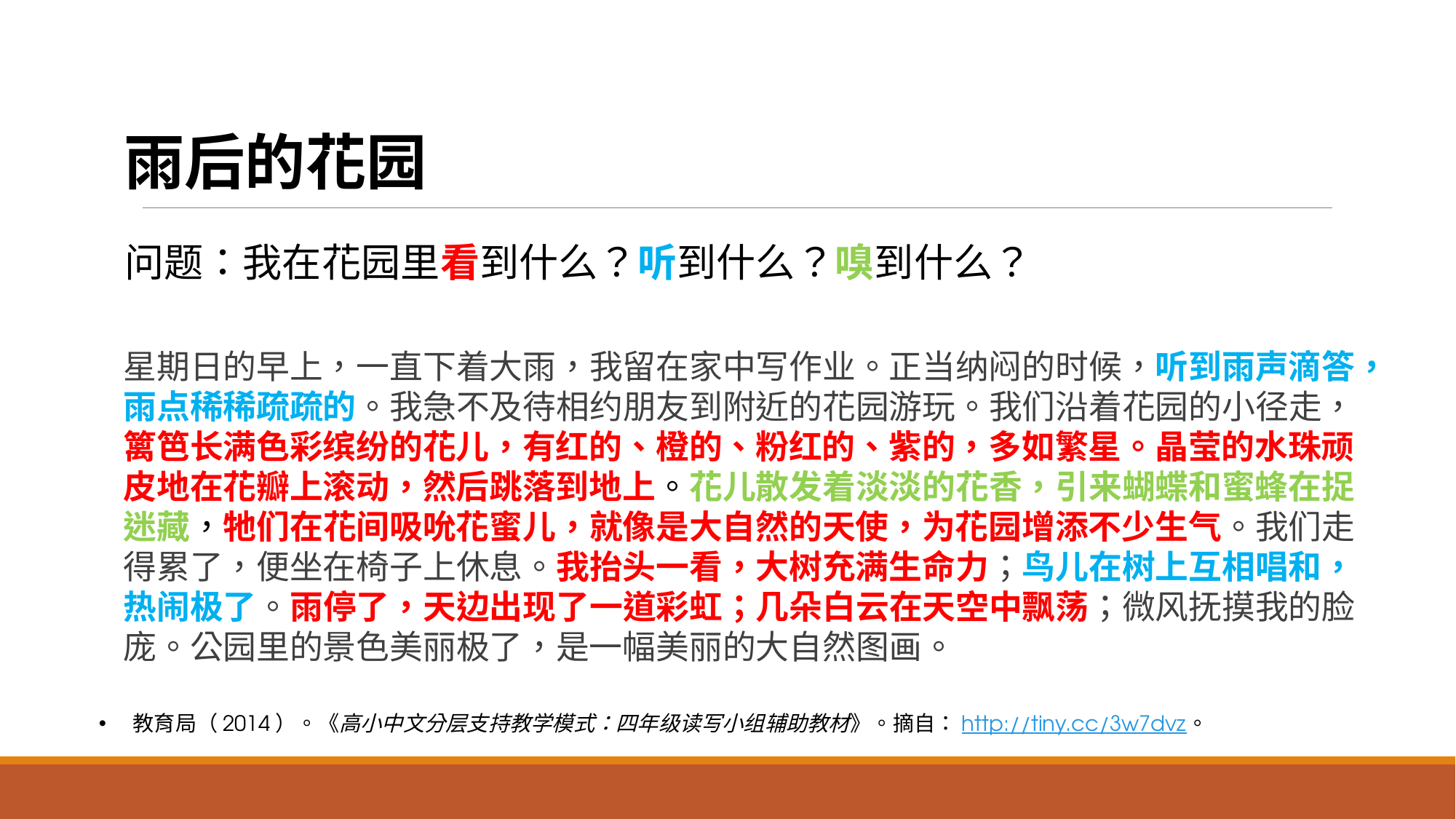

雨后的花园
问题：我在花园里看到什么？听到什么？嗅到什么？
星期日的早上，一直下着大雨，我留在家中写作业。正当纳闷的时候，听到雨声滴答，雨点稀稀疏疏的。我急不及待相约朋友到附近的花园游玩。我们沿着花园的小径走，篱笆长满色彩缤纷的花儿，有红的、橙的、粉红的、紫的，多如繁星。晶莹的水珠顽皮地在花瓣上滚动，然后跳落到地上。花儿散发着淡淡的花香，引来蝴蝶和蜜蜂在捉迷藏，牠们在花间吸吮花蜜儿，就像是大自然的天使，为花园增添不少生气。我们走得累了，便坐在椅子上休息。我抬头一看，大树充满生命力；鸟儿在树上互相唱和，热闹极了。雨停了，天边出现了一道彩虹；几朵白云在天空中飘荡；微风抚摸我的脸庞。公园里的景色美丽极了，是一幅美丽的大自然图画。
教育局（2014）。《高小中文分层支持教学模式：四年级读写小组辅助教材》。摘自：http://tiny.cc/3w7dvz。